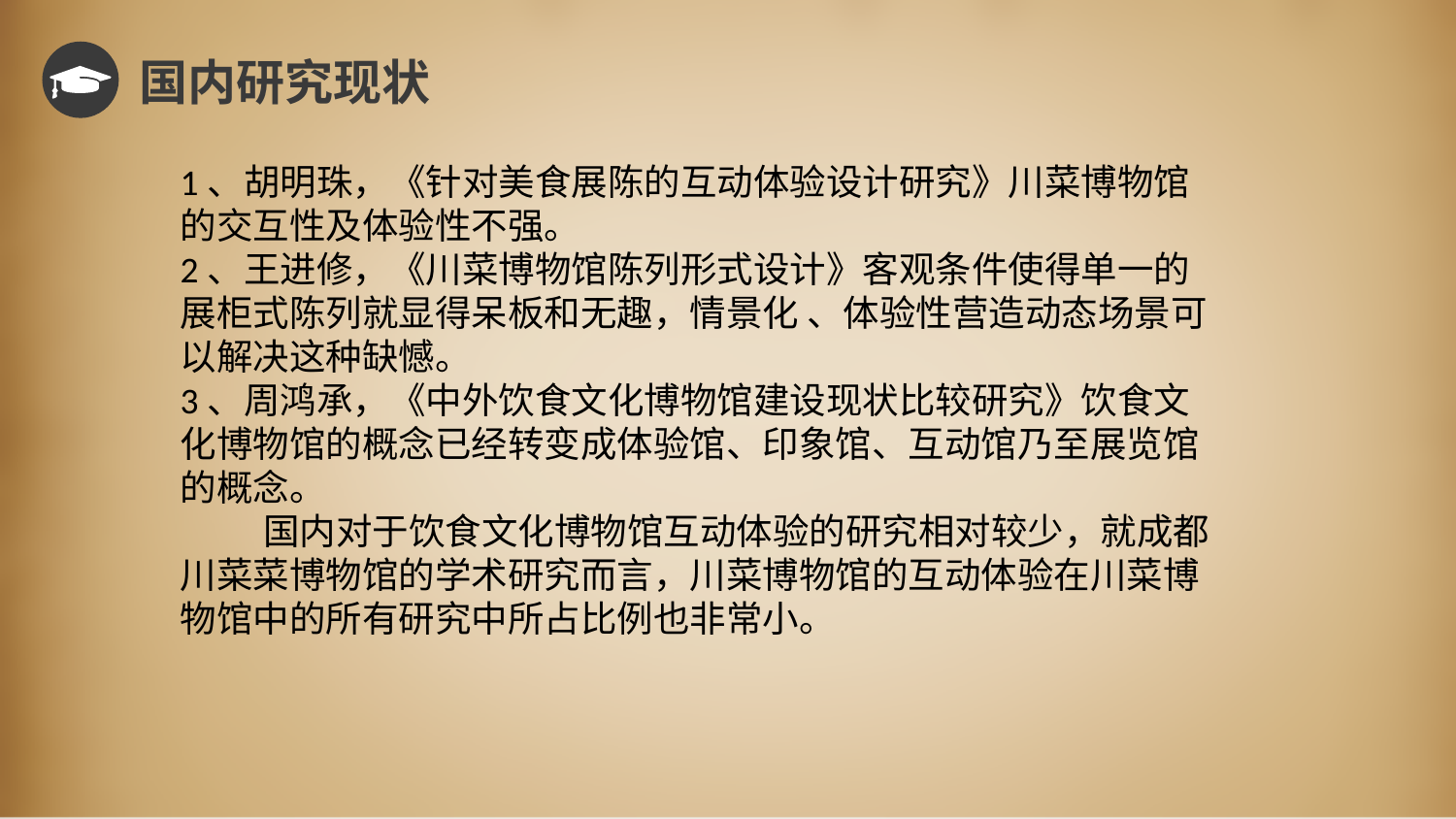

国内研究现状
1、胡明珠，《针对美食展陈的互动体验设计研究》川菜博物馆的交互性及体验性不强。
2、王进修，《川菜博物馆陈列形式设计》客观条件使得单一的展柜式陈列就显得呆板和无趣，情景化 、体验性营造动态场景可以解决这种缺憾。
3、周鸿承，《中外饮食文化博物馆建设现状比较研究》饮食文化博物馆的概念已经转变成体验馆、印象馆、互动馆乃至展览馆的概念。
         国内对于饮食文化博物馆互动体验的研究相对较少，就成都川菜菜博物馆的学术研究而言，川菜博物馆的互动体验在川菜博物馆中的所有研究中所占比例也非常小。